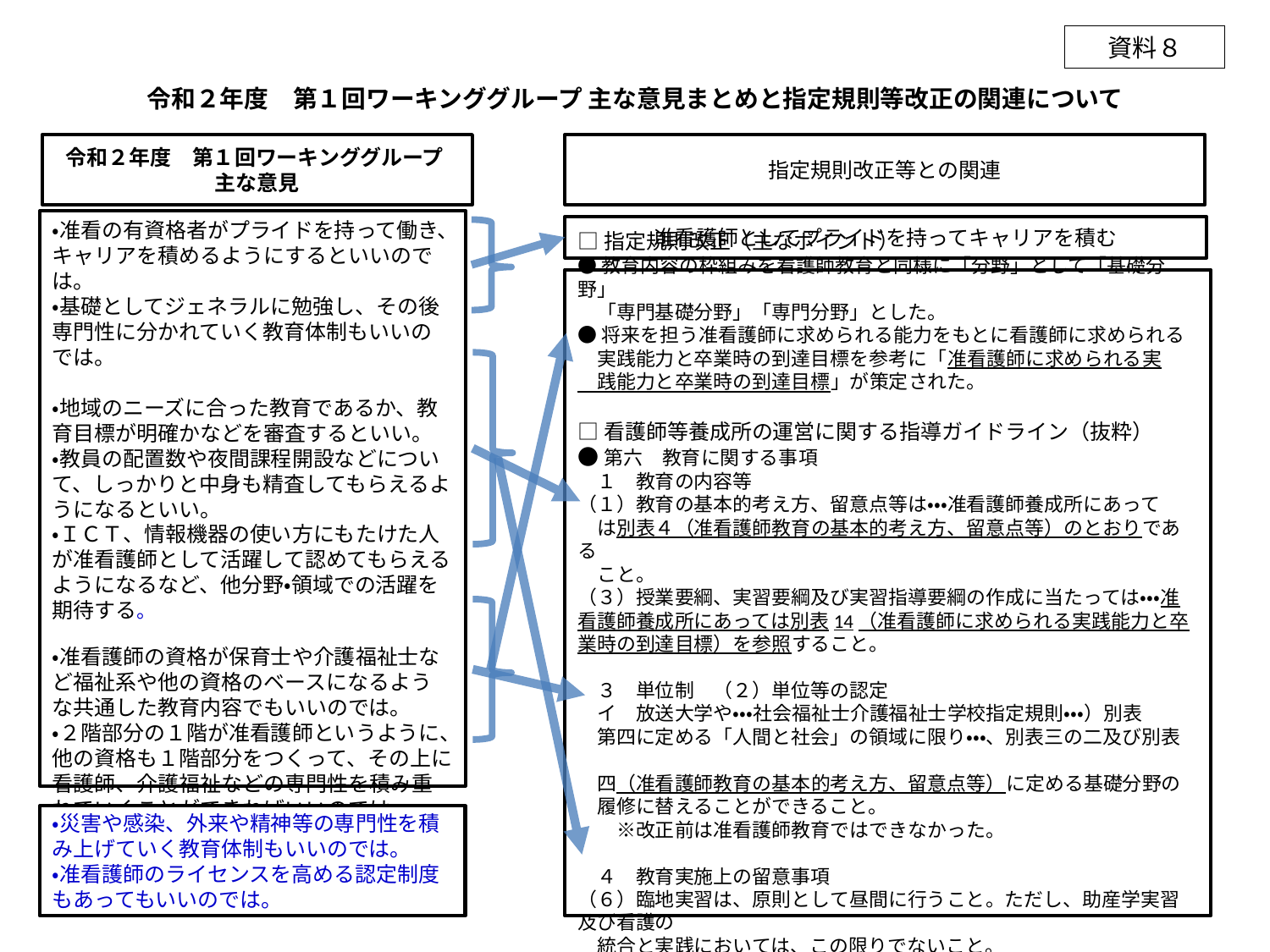

資料８
# 令和２年度　第１回ワーキンググループ 主な意見まとめと指定規則等改正の関連について
令和２年度　第１回ワーキンググループ
主な意見
指定規則改正等との関連
・准看の有資格者がプライドを持って働き、キャリアを積めるようにするといいのでは。
・基礎としてジェネラルに勉強し、その後専門性に分かれていく教育体制もいいのでは。

・地域のニーズに合った教育であるか、教育目標が明確かなどを審査するといい。
・教員の配置数や夜間課程開設などについて、しっかりと中身も精査してもらえるようになるといい。
・ＩＣＴ、情報機器の使い方にもたけた人が准看護師として活躍して認めてもらえるようになるなど、他分野・領域での活躍を期待する。

・准看護師の資格が保育士や介護福祉士など福祉系や他の資格のベースになるような共通した教育内容でもいいのでは。
・２階部分の１階が准看護師というように、他の資格も１階部分をつくって、その上に看護師、介護福祉などの専門性を積み重ねていくことができればいいのでは。

准看護師としてプライドを持ってキャリアを積む

□指定規則改正（主なポイント）
●教育内容の枠組みを看護師教育と同様に「分野」として「基礎分野」
　「専門基礎分野」「専門分野」とした。
●将来を担う准看護師に求められる能力をもとに看護師に求められる
　実践能力と卒業時の到達目標を参考に「准看護師に求められる実
　践能力と卒業時の到達目標」が策定された。

□看護師等養成所の運営に関する指導ガイドライン（抜粋）
●第六　教育に関する事項
　１　教育の内容等
（１）教育の基本的考え方、留意点等は・・・准看護師養成所にあって
　は別表４（准看護師教育の基本的考え方、留意点等）のとおりである
　こと。
（３）授業要綱、実習要綱及び実習指導要綱の作成に当たっては・・・准看護師養成所にあっては別表14（准看護師に求められる実践能力と卒業時の到達目標）を参照すること。

　３　単位制　（２）単位等の認定
　イ　放送大学や・・・社会福祉士介護福祉士学校指定規則・・・）別表
　第四に定める「人間と社会」の領域に限り・・・、別表三の二及び別表
　四（准看護師教育の基本的考え方、留意点等）に定める基礎分野の
　履修に替えることができること。
　　※改正前は准看護師教育ではできなかった。

　４　教育実施上の留意事項
（６）臨地実習は、原則として昼間に行うこと。ただし、助産学実習及び看護の
　統合と実践においては、この限りでないこと。

・災害や感染、外来や精神等の専門性を積み上げていく教育体制もいいのでは。
・准看護師のライセンスを高める認定制度もあってもいいのでは。